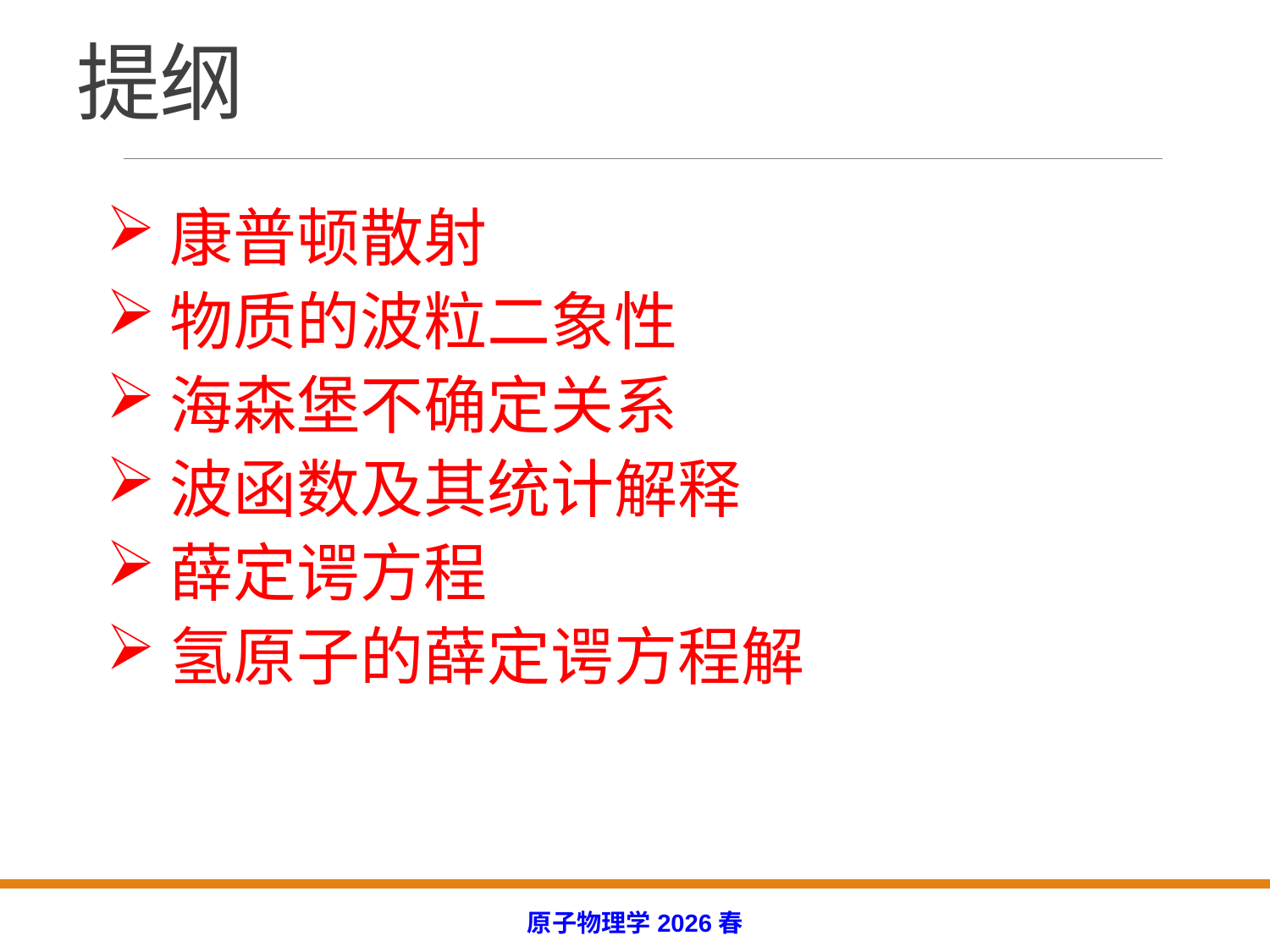

# 提纲
康普顿散射
物质的波粒二象性
海森堡不确定关系
波函数及其统计解释
薛定谔方程
氢原子的薛定谔方程解
原子物理学2026春
2